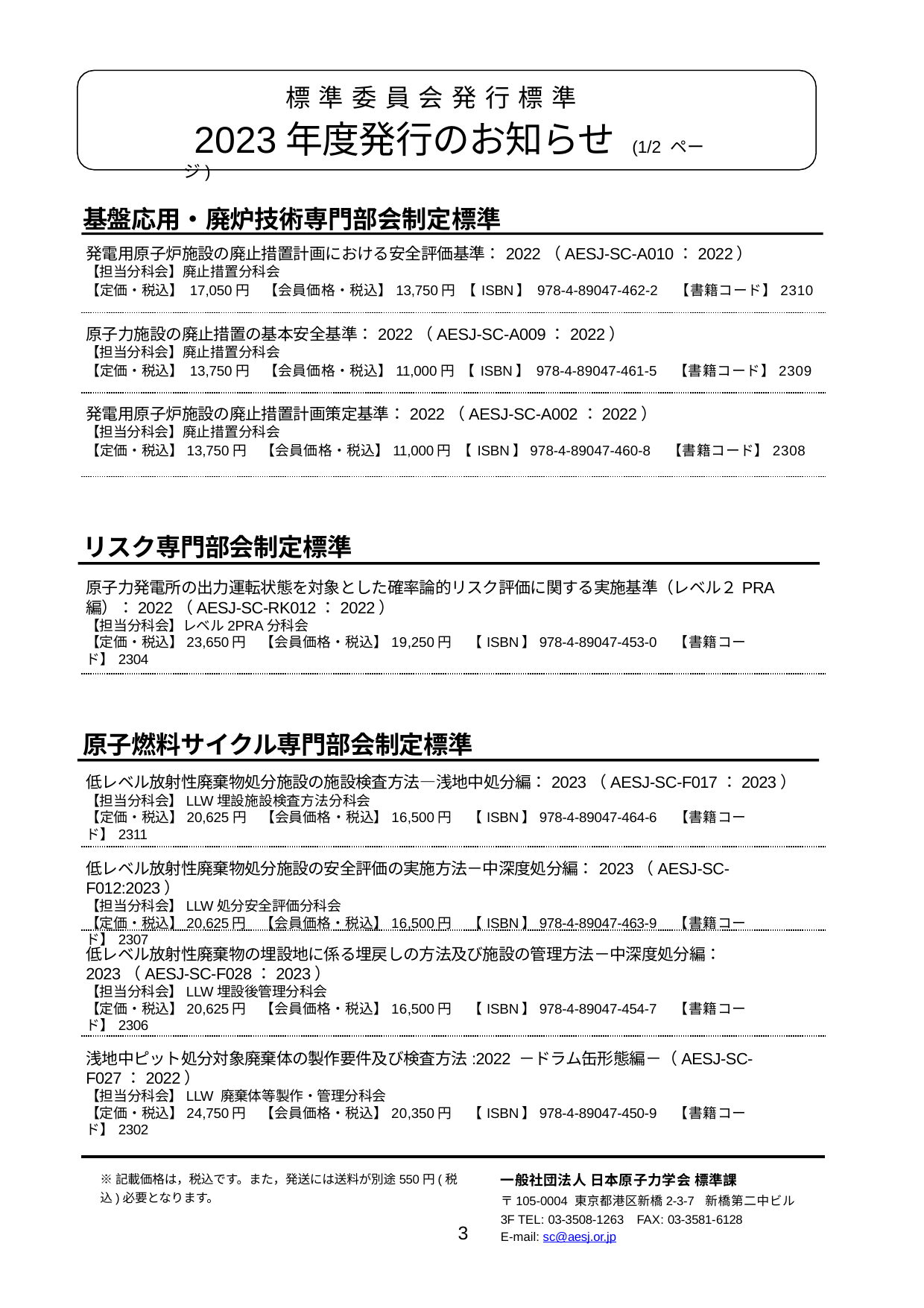

標 準 委 員 会 発 行 標 準
 2023年度発行のお知らせ (1/2 ページ)
基盤応用・廃炉技術専門部会制定標準

発電用原子炉施設の廃止措置計画における安全評価基準：2022（AESJ-SC-A010：2022）
【担当分科会】廃止措置分科会
【定価・税込】 17,050円　【会員価格・税込】13,750円 【ISBN】 978-4-89047-462-2　【書籍コード】2310

原子力施設の廃止措置の基本安全基準：2022（AESJ-SC-A009：2022）
【担当分科会】廃止措置分科会
【定価・税込】 13,750円　【会員価格・税込】11,000円 【ISBN】 978-4-89047-461-5　【書籍コード】2309

発電用原子炉施設の廃止措置計画策定基準：2022（AESJ-SC-A002：2022）
【担当分科会】廃止措置分科会
【定価・税込】13,750円　【会員価格・税込】11,000円 【ISBN】978-4-89047-460-8　【書籍コード】2308

リスク専門部会制定標準

原子力発電所の出力運転状態を対象とした確率論的リスク評価に関する実施基準（レベル２PRA編）：2022（AESJ-SC-RK012：2022）
【担当分科会】レベル2PRA分科会
【定価・税込】23,650円　【会員価格・税込】19,250円　【ISBN】978-4-89047-453-0　【書籍コード】2304

原子燃料サイクル専門部会制定標準

低レベル放射性廃棄物処分施設の施設検査方法―浅地中処分編：2023（AESJ-SC-F017：2023）
【担当分科会】LLW埋設施設検査方法分科会
【定価・税込】20,625円　【会員価格・税込】16,500円　【ISBN】978-4-89047-464-6　【書籍コード】2311

低レベル放射性廃棄物処分施設の安全評価の実施方法－中深度処分編：2023（AESJ-SC-F012:2023）
【担当分科会】LLW処分安全評価分科会
【定価・税込】20,625円　【会員価格・税込】16,500円　【ISBN】978-4-89047-463-9　【書籍コード】2307

低レベル放射性廃棄物の埋設地に係る埋戻しの方法及び施設の管理方法－中深度処分編：2023（AESJ-SC-F028：2023）
【担当分科会】LLW埋設後管理分科会
【定価・税込】20,625円　【会員価格・税込】16,500円　【ISBN】978-4-89047-454-7　【書籍コード】2306

浅地中ピット処分対象廃棄体の製作要件及び検査方法:2022 －ドラム缶形態編－（AESJ-SC-F027：2022）
【担当分科会】LLW 廃棄体等製作・管理分科会
【定価・税込】24,750円　【会員価格・税込】20,350円　【ISBN】978-4-89047-450-9　【書籍コード】2302

※記載価格は，税込です。また，発送には送料が別途550円(税込)必要となります。
一般社団法人 日本原子力学会 標準課
〒105-0004 東京都港区新橋2-3-7  新橋第二中ビル3F TEL: 03-3508-1263  FAX: 03-3581-6128
E-mail: sc@aesj.or.jp
3